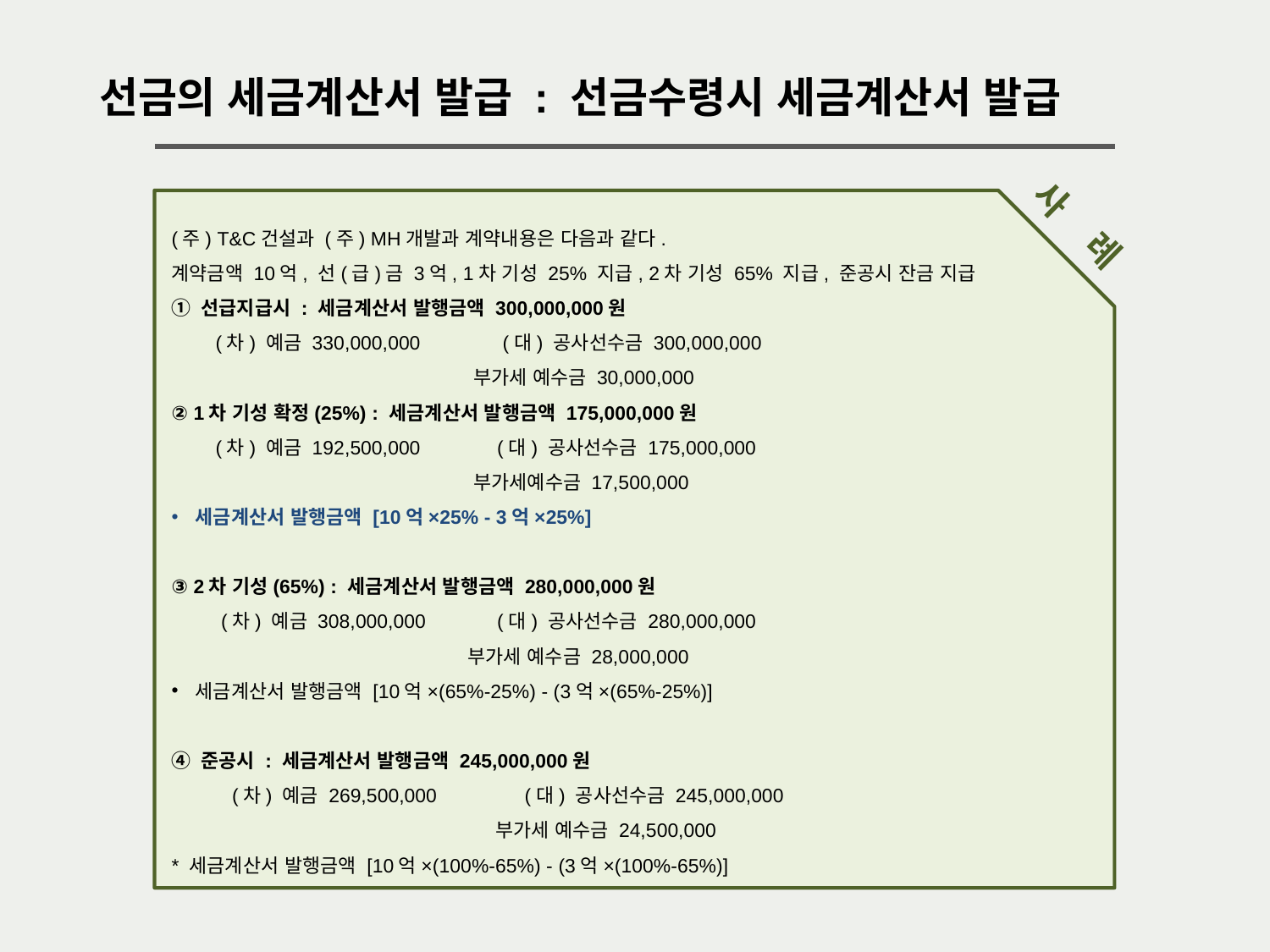

선금의 세금계산서 발급 : 선금수령시 세금계산서 발급

사    례
(주) T&C건설과 (주) MH개발과 계약내용은 다음과 같다.
계약금액 10억, 선(급)금 3억, 1차 기성 25% 지급, 2차 기성 65% 지급, 준공시 잔금 지급
① 선급지급시 : 세금계산서 발행금액 300,000,000원
        (차) 예금 330,000,000               (대) 공사선수금 300,000,000
                                                      부가세 예수금 30,000,000
② 1차 기성 확정(25%) : 세금계산서 발행금액 175,000,000원
        (차) 예금 192,500,000              (대) 공사선수금 175,000,000
                                                      부가세예수금 17,500,000
세금계산서 발행금액 [10억×25% - 3억×25%]

③ 2차 기성(65%) : 세금계산서 발행금액 280,000,000원
         (차) 예금 308,000,000             (대) 공사선수금 280,000,000
                                                     부가세 예수금 28,000,000
세금계산서 발행금액 [10억×(65%-25%) - (3억×(65%-25%)]

④ 준공시 : 세금계산서 발행금액 245,000,000원
           (차) 예금 269,500,000                (대) 공사선수금 245,000,000
                                                          부가세 예수금 24,500,000
* 세금계산서 발행금액 [10억×(100%-65%) - (3억×(100%-65%)]